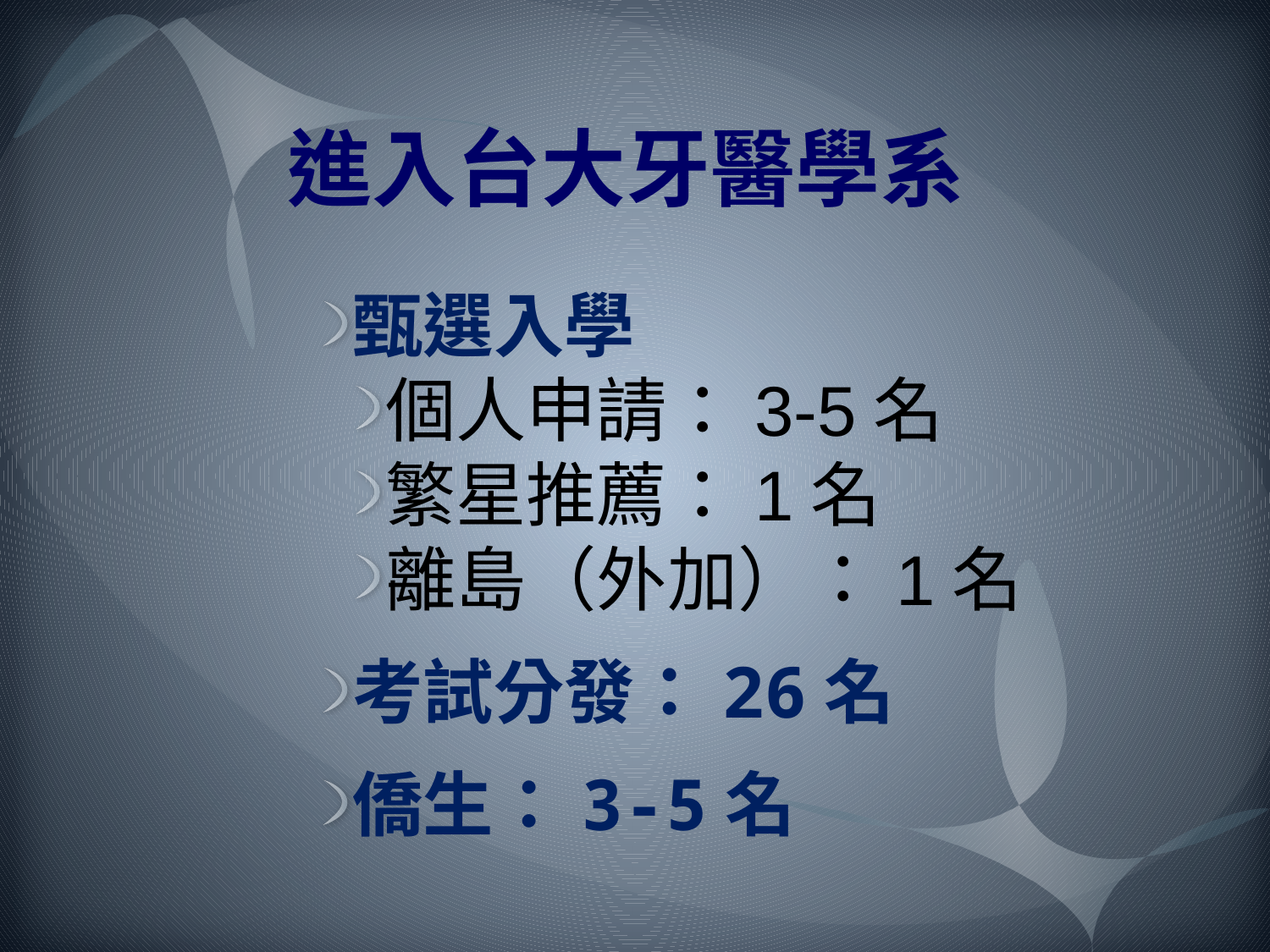

# 進入台大牙醫學系
甄選入學
個人申請：3-5名
繁星推薦：1名
離島（外加）：1名
考試分發：26名
僑生：3-5名